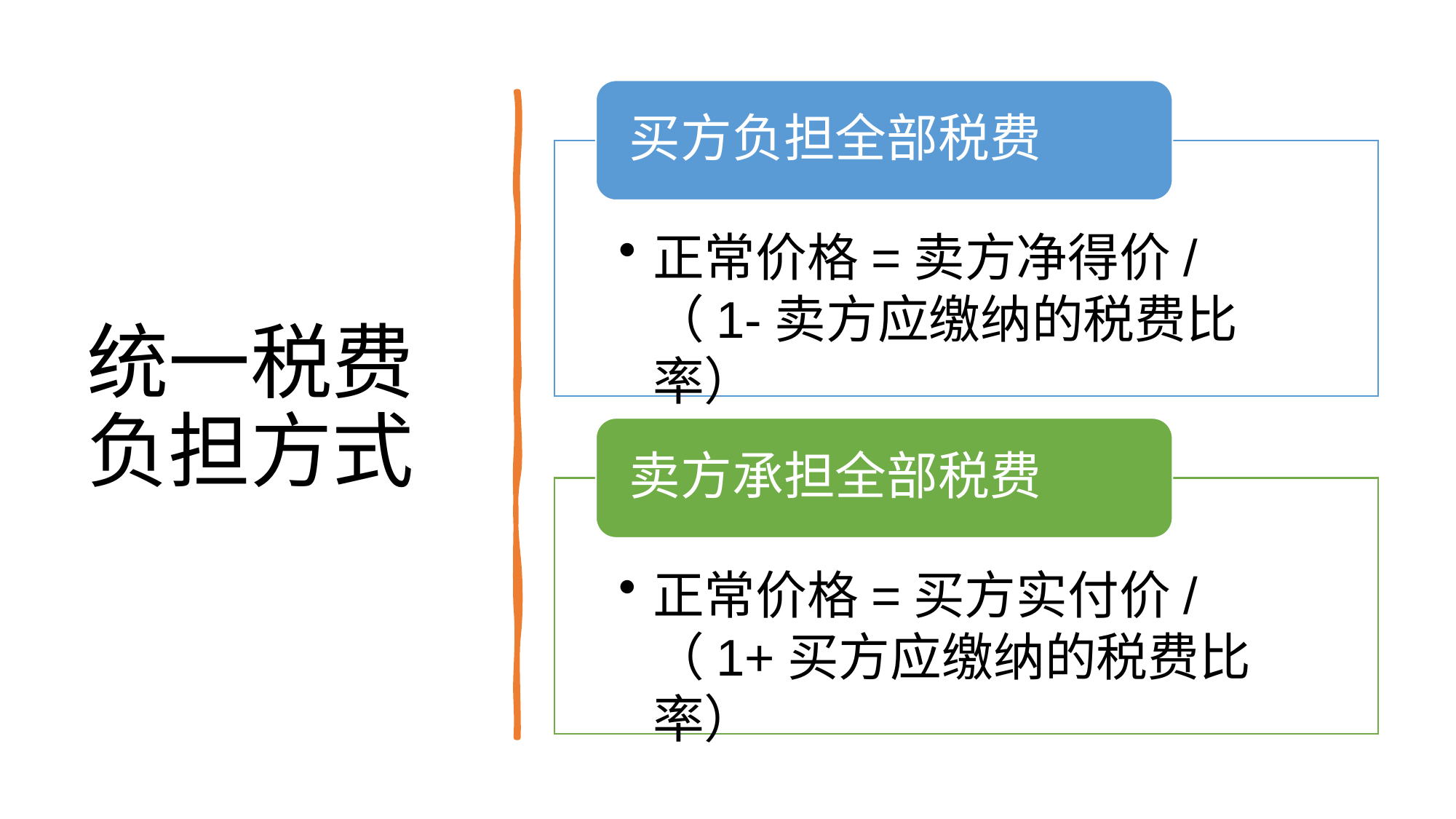

正常价格=卖方净得价/（1-卖方应缴纳的税费比率）
买方负担全部税费
正常价格=买方实付价/（1+买方应缴纳的税费比率）
卖方承担全部税费
# 统一税费负担方式